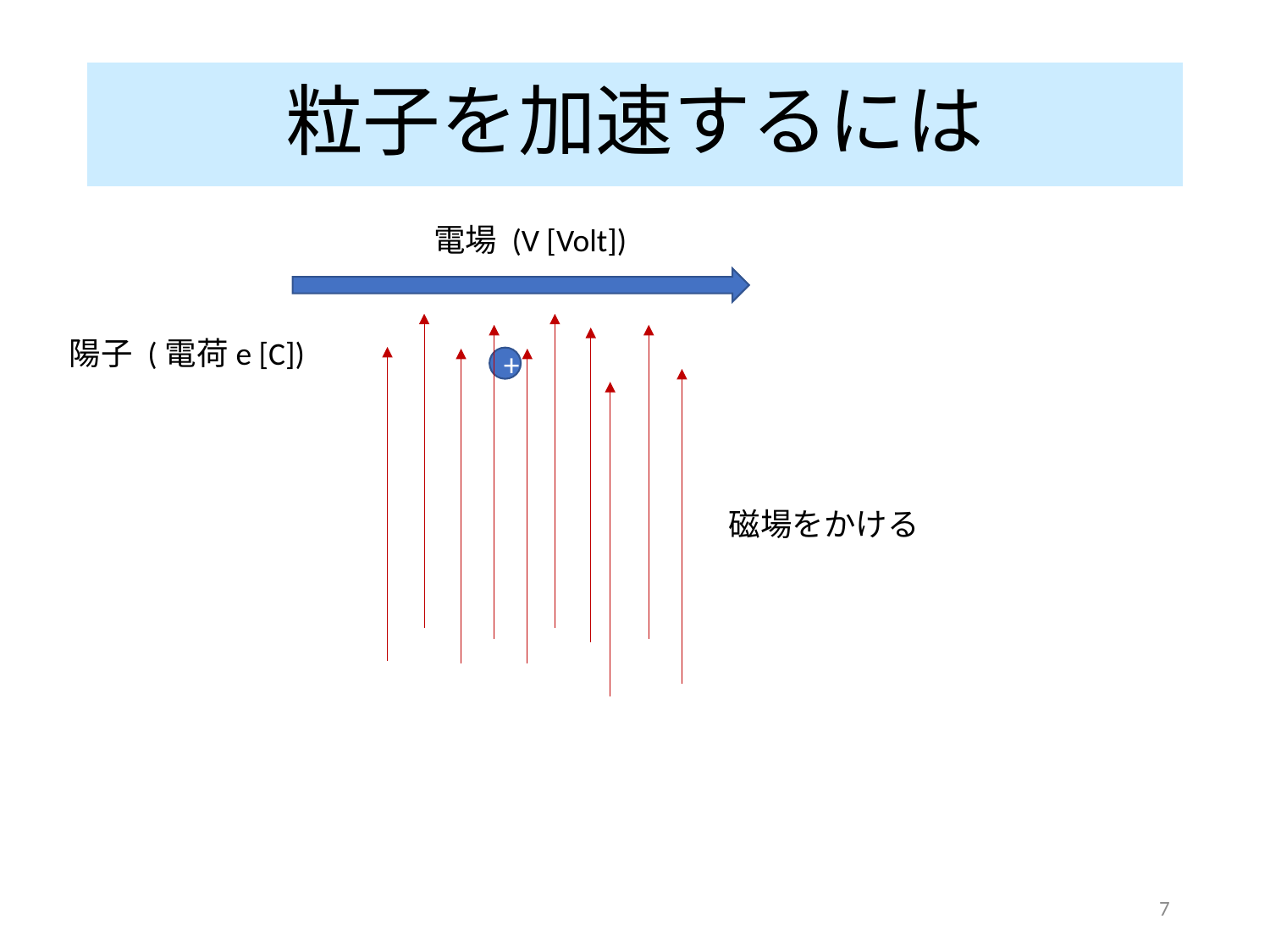

粒子を加速するには
電場 (V [Volt])

陽子 (電荷e [C])
+
磁場をかける
7